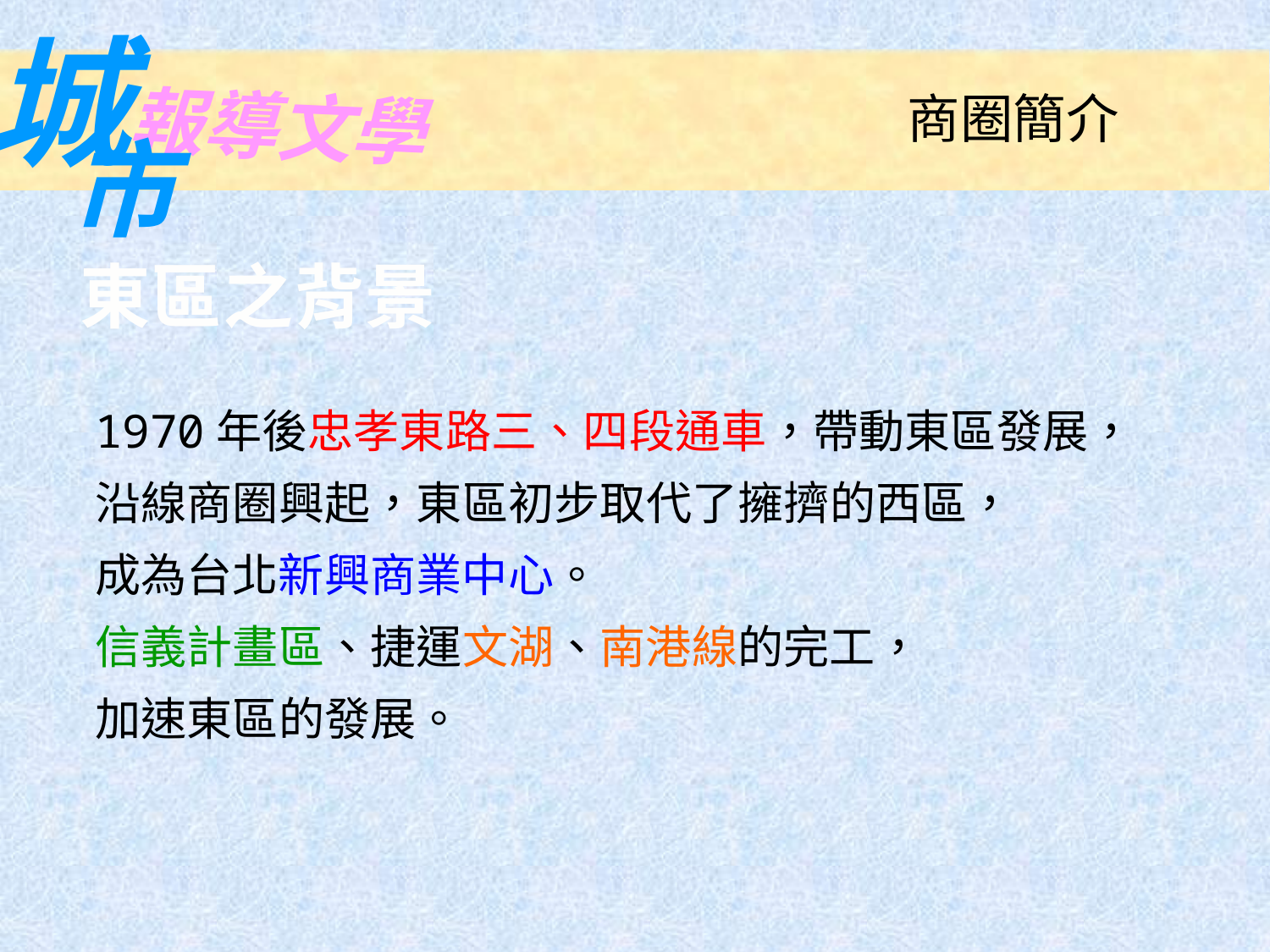

城

報導文學
市
商圈簡介
東區之背景
1970年後忠孝東路三、四段通車，帶動東區發展，

沿線商圈興起，東區初步取代了擁擠的西區，

成為台北新興商業中心。

信義計畫區、捷運文湖、南港線的完工，

加速東區的發展。